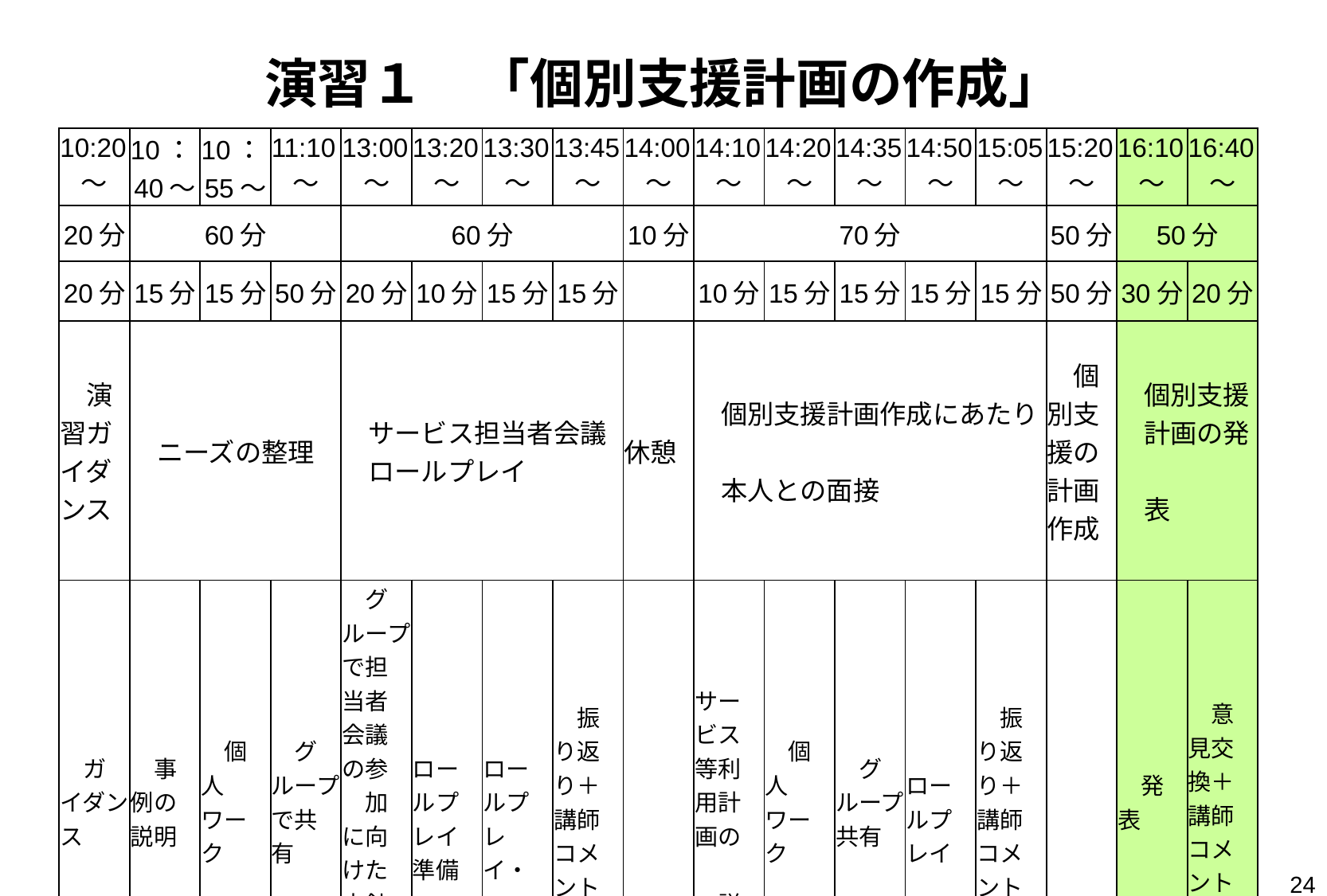

# 演習１　「個別支援計画の作成」
| 10:20～ | 10：40～ | 10：55～ | 11:10～ | 13:00～ | 13:20～ | 13:30～ | 13:45～ | 14:00～ | 14:10～ | 14:20～ | 14:35～ | 14:50～ | 15:05～ | 15:20～ | 16:10～ | 16:40～ |
| --- | --- | --- | --- | --- | --- | --- | --- | --- | --- | --- | --- | --- | --- | --- | --- | --- |
| 20分 | 60分 |  |  | 60分 |  |  |  | 10分 | 70分 |  |  |  |  | 50分 | 50分 |  |
| 20分 | 15分 | 15分 | 50分 | 20分 | 10分 | 15分 | 15分 |  | 10分 | 15分 | 15分 | 15分 | 15分 | 50分 | 30分 | 20分 |
| 演習ガイダンス | ニーズの整理 |  |  | サービス担当者会議 　ロールプレイ |  |  |  | 休憩 | 個別支援計画作成にあたり　 　本人との面接 |  |  |  |  | 個別支援の計画作成 | 個別支援 　計画の発　 　表 |  |
| ガイダンス | 事例の説明 | 個人ワーク | グループで共有 | グループで担当者会議の参 　加に向けた方針を確認する。 | ロールプレイ準備 | ロールプレイ・ | 振り返り＋講師コメント |  | サービス等利用計画の　 　説明 | 個人ワーク | グループ共有 | ロールプレイ | 振り返り＋講師コメント |  | 発表 | 意見交換＋講師コメントト |
24